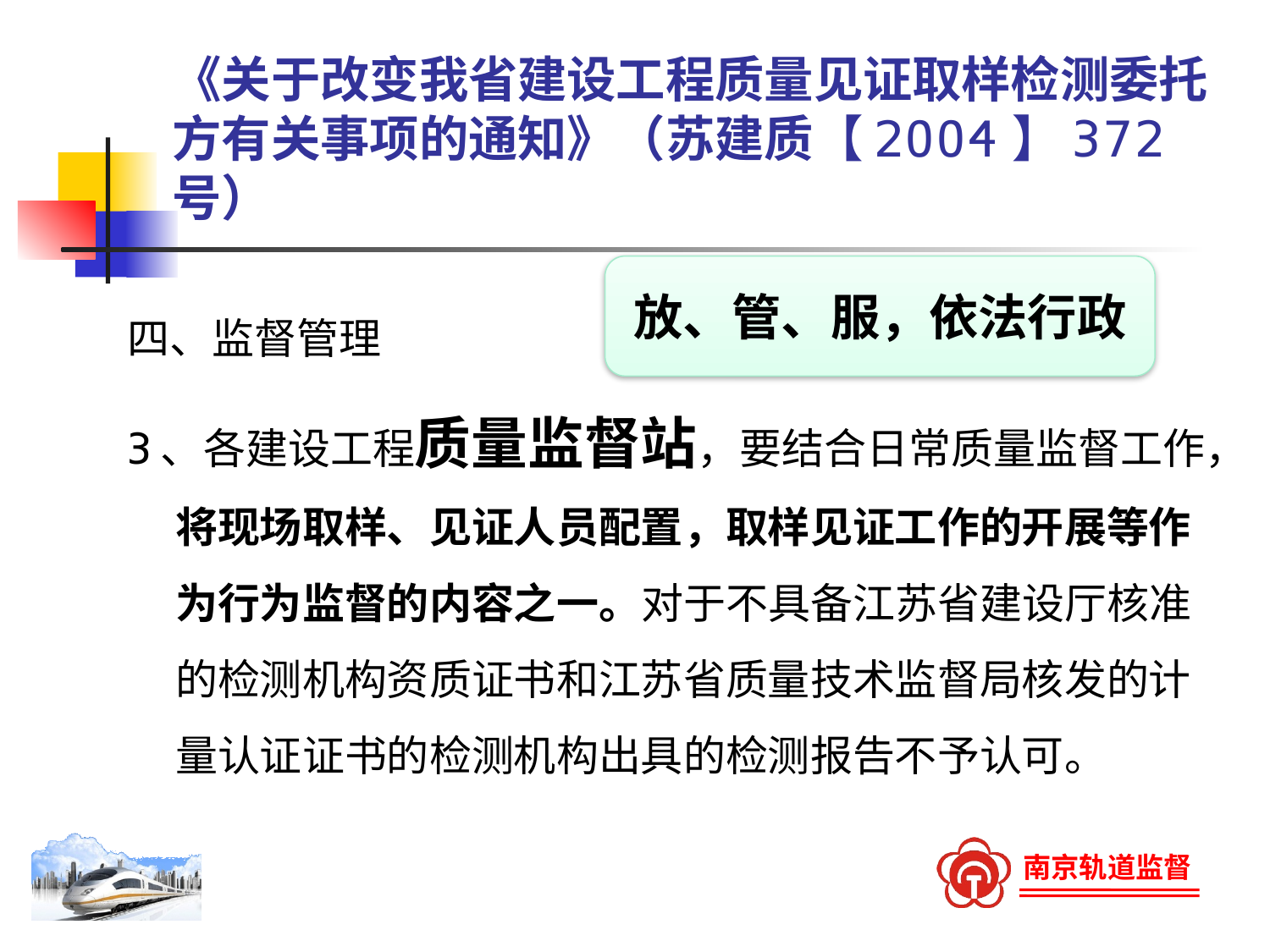

# 《关于改变我省建设工程质量见证取样检测委托方有关事项的通知》（苏建质【2004】372号）
放、管、服，依法行政
四、监督管理
3、各建设工程质量监督站，要结合日常质量监督工作，将现场取样、见证人员配置，取样见证工作的开展等作为行为监督的内容之一。对于不具备江苏省建设厅核准的检测机构资质证书和江苏省质量技术监督局核发的计量认证证书的检测机构出具的检测报告不予认可。